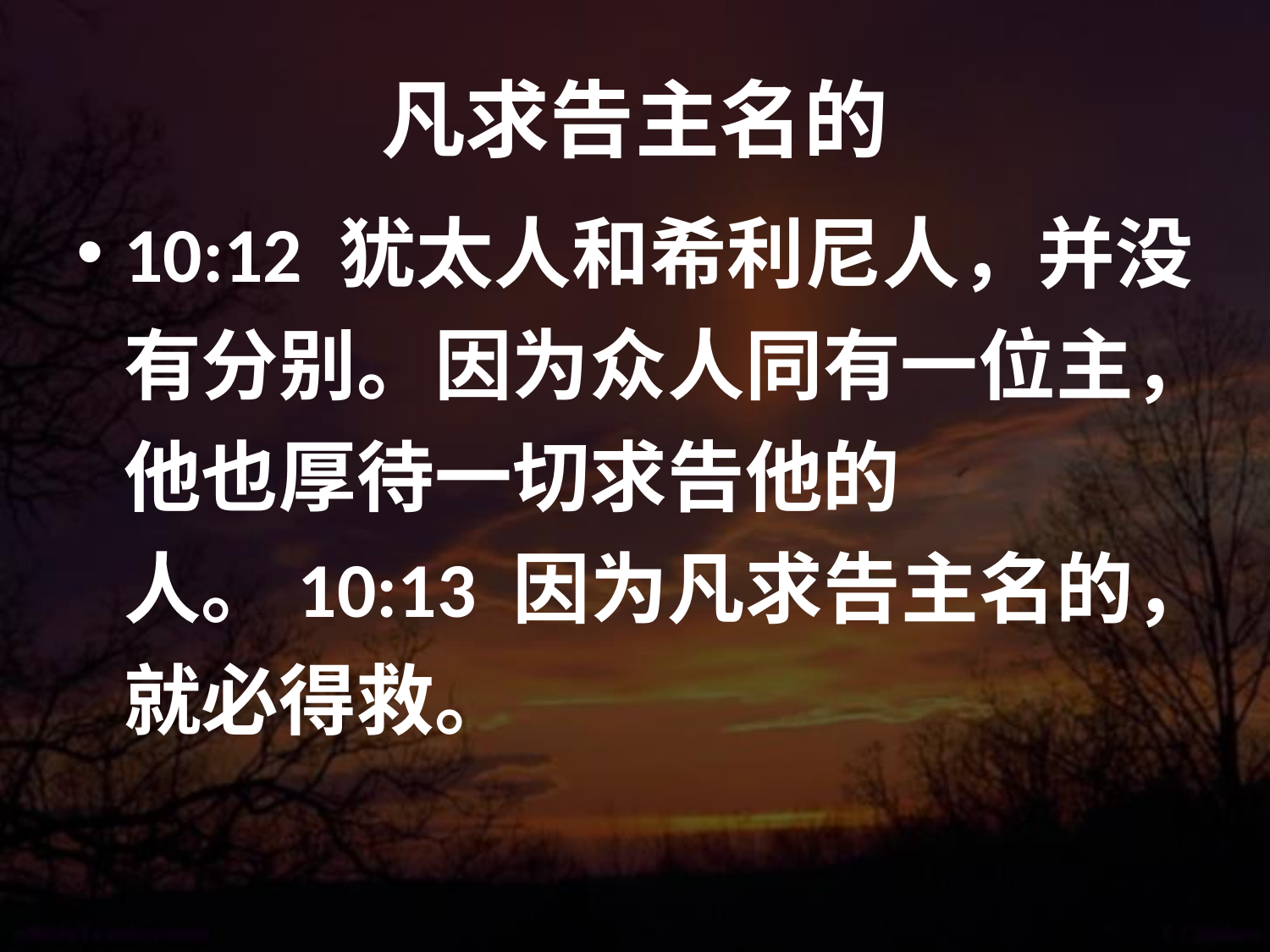

# 凡求告主名的
10:12 犹太人和希利尼人，并没有分别。因为众人同有一位主，他也厚待一切求告他的人。10:13 因为凡求告主名的，就必得救。